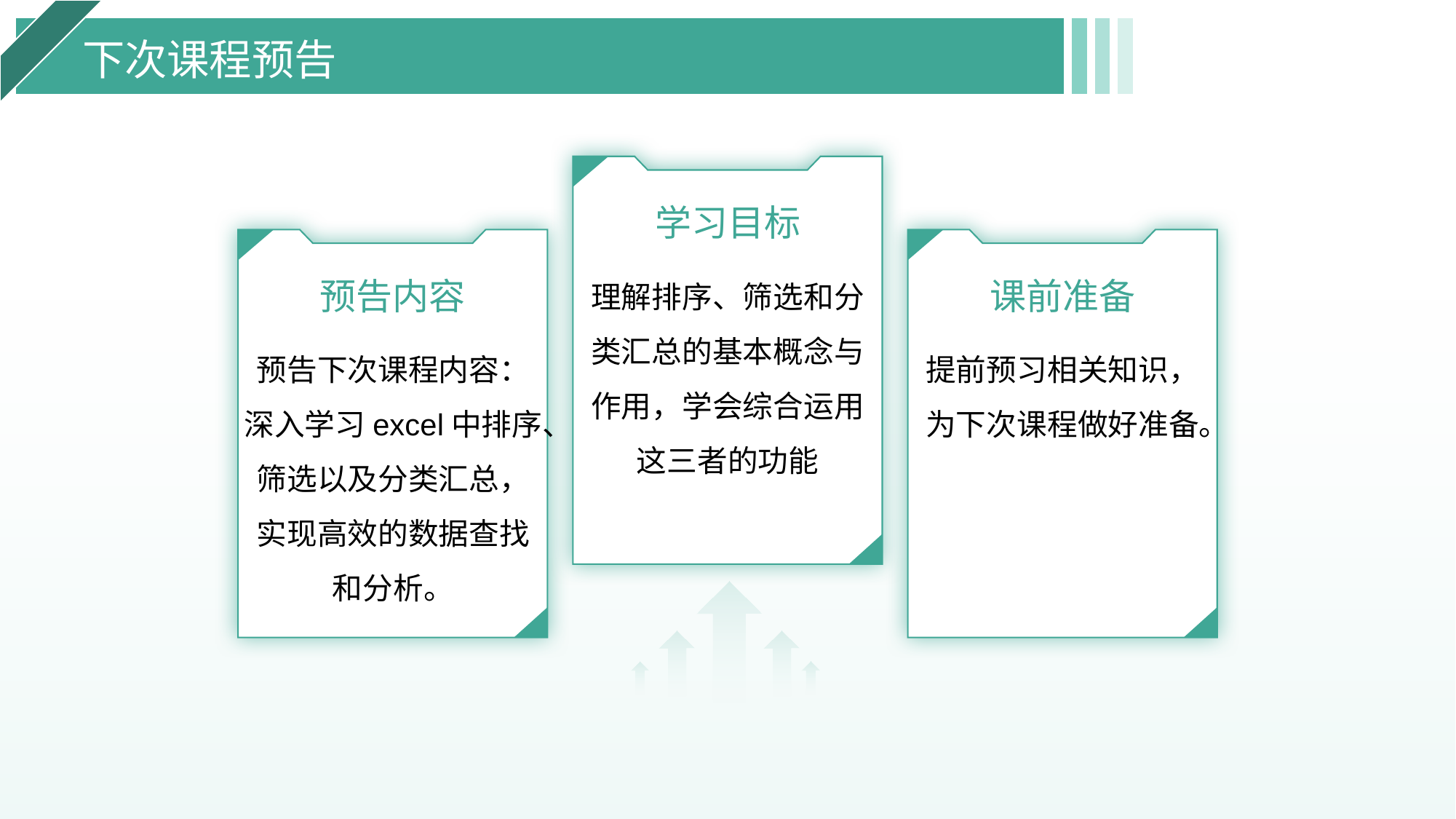

下次课程预告

学习目标

预告内容
课前准备
理解排序、筛选和分类汇总的基本概念与作用，学会综合运用这三者的功能
提前预习相关知识，为下次课程做好准备。
预告下次课程内容：深入学习excel中排序、筛选以及分类汇总，实现高效的数据查找和分析。